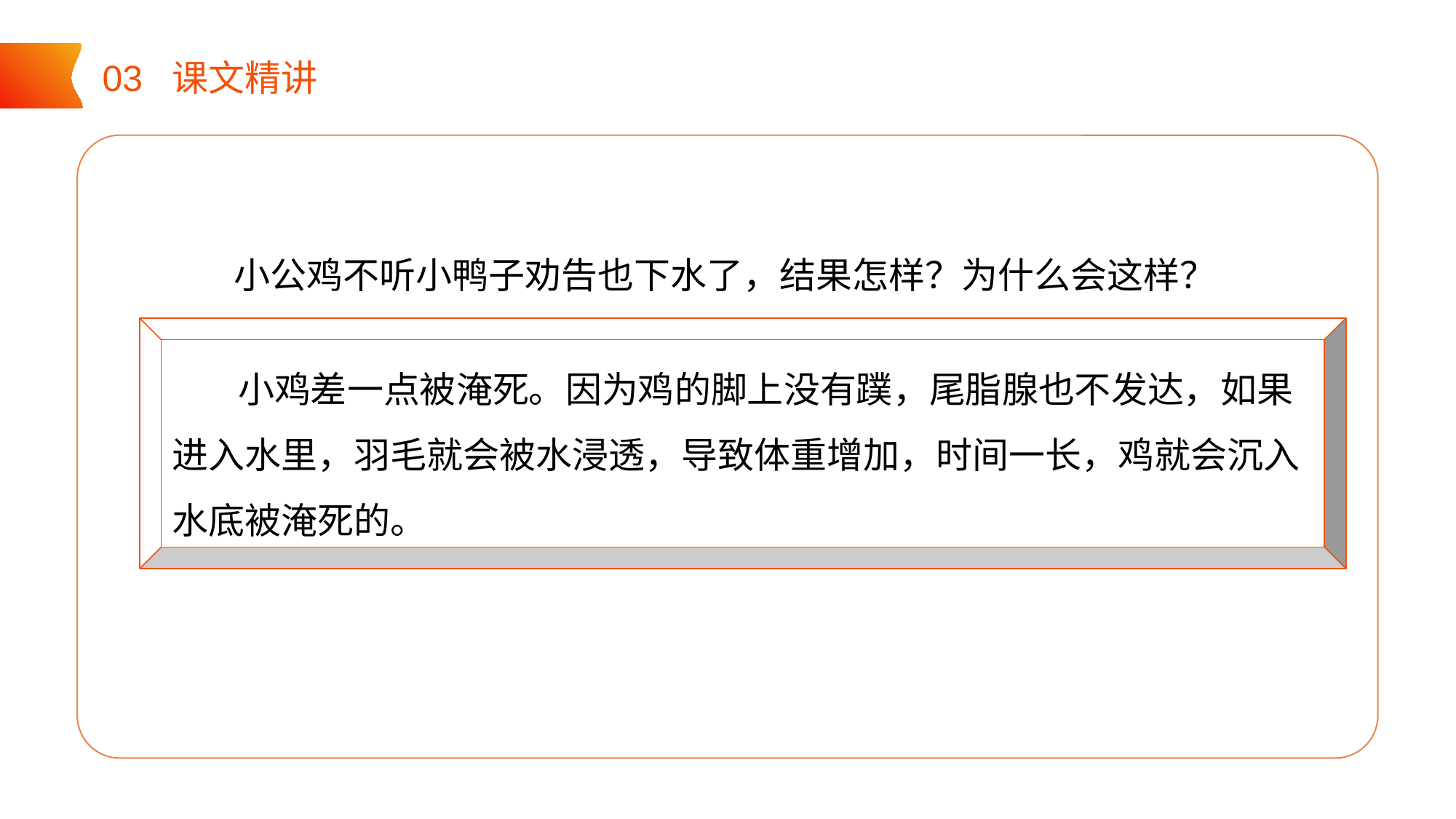

03  课文精讲

小公鸡不听小鸭子劝告也下水了，结果怎样？为什么会这样？
       小鸡差一点被淹死。因为鸡的脚上没有蹼，尾脂腺也不发达，如果进入水里，羽毛就会被水浸透，导致体重增加，时间一长，鸡就会沉入水底被淹死的。